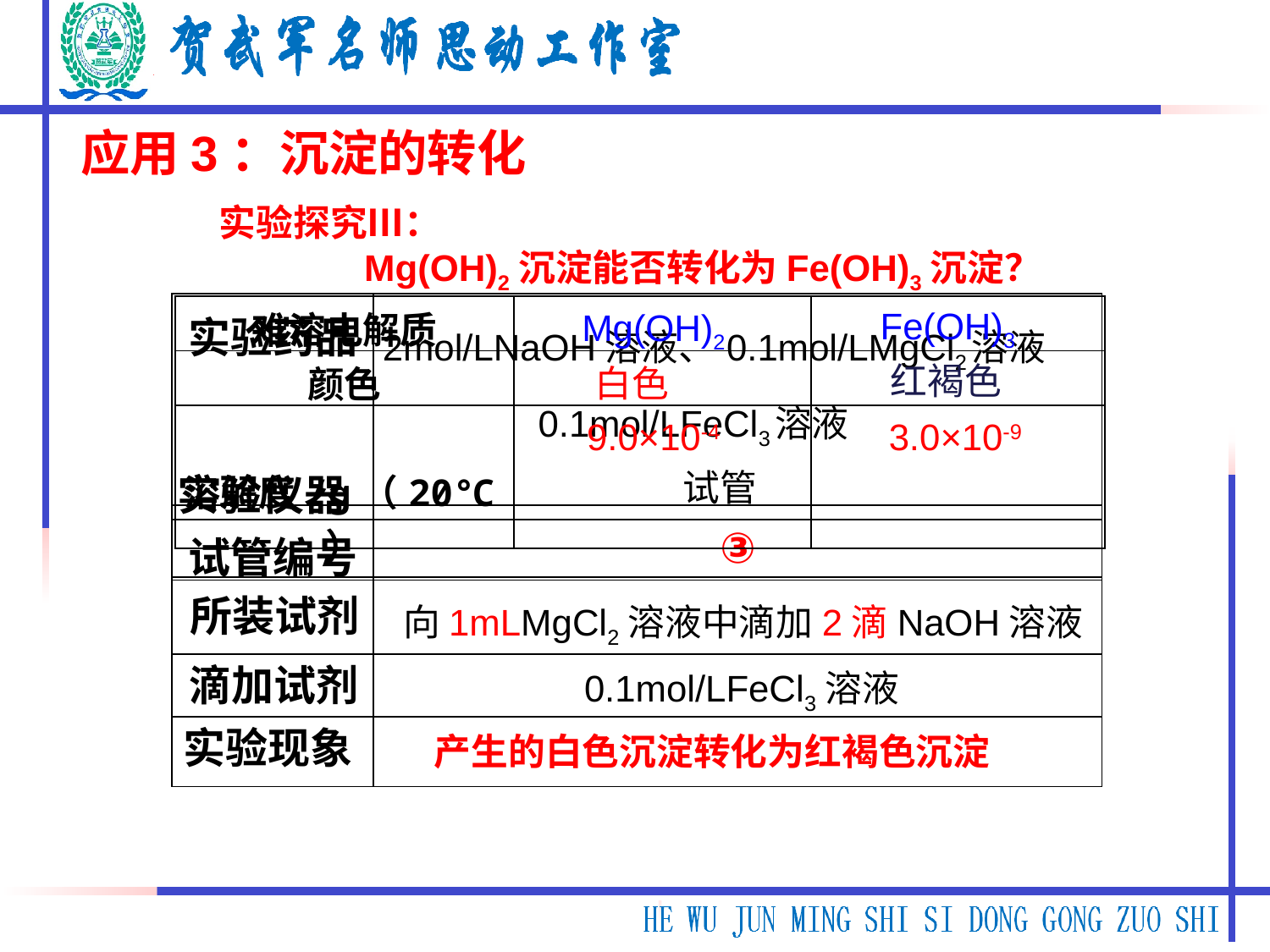

应用3：沉淀的转化
实验探究Ⅲ：
              Mg(OH)2沉淀能否转化为Fe(OH)3沉淀？
|  | 2mol/LNaOH溶液、0.1mol/LMgCl2溶液 0.1mol/LFeCl3溶液 |
| --- | --- |
|  |  |
| 难溶电解质 |  |  |
| --- | --- | --- |
| 颜色 |  |  |
| 溶解度/g（20℃） |  |  |
Fe(OH)3
Mg(OH)2
红褐色
白色
9.0×10-4
3.0×10-9
实验药品
试管
实验仪器
| 试管编号 | ③ |
| --- | --- |
|  |  |
|  |  |
|  |  |
所装试剂
向1mLMgCl2溶液中滴加2滴NaOH溶液
滴加试剂
0.1mol/LFeCl3溶液
实验现象
产生的白色沉淀转化为红褐色沉淀